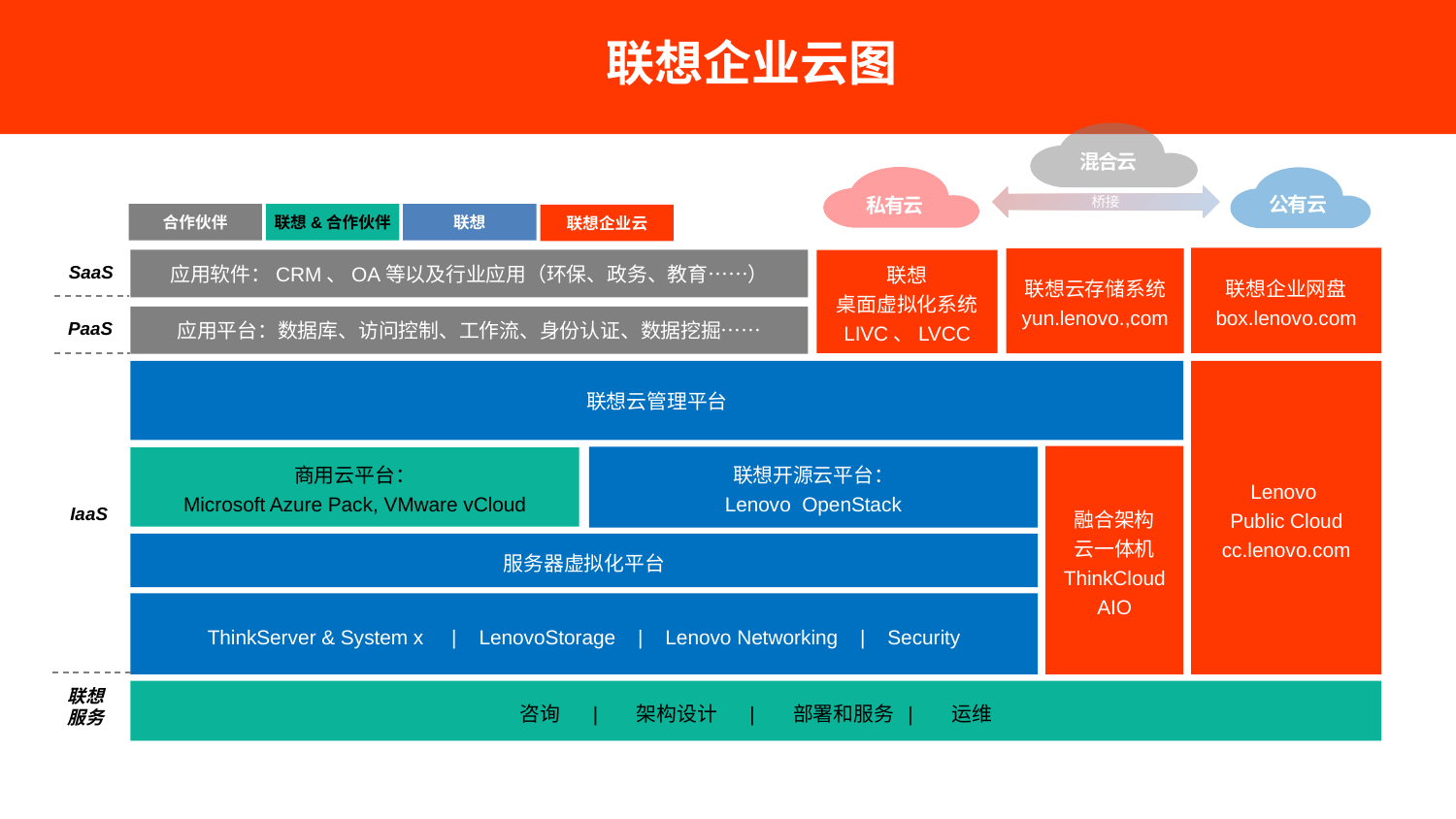

联想企业云图

混合云

公有云
桥接
私有云
合作伙伴
联想&合作伙伴
联想
联想企业云
联想企业网盘
box.lenovo.com
联想云存储系统
yun.lenovo.,com
应用软件：CRM、OA等以及行业应用（环保、政务、教育……）
联想
桌面虚拟化系统
LIVC、LVCC
SaaS
应用平台：数据库、访问控制、工作流、身份认证、数据挖掘……
PaaS
Lenovo
Public Cloud
cc.lenovo.com
联想云管理平台
融合架构
云一体机
ThinkCloud
AIO
联想开源云平台：
Lenovo  OpenStack
商用云平台：
Microsoft Azure Pack, VMware vCloud
IaaS
服务器虚拟化平台
ThinkServer & System x     |    LenovoStorage    |    Lenovo Networking    |    Security
联想
服务
咨询      |      架构设计      |      部署和服务  |      运维